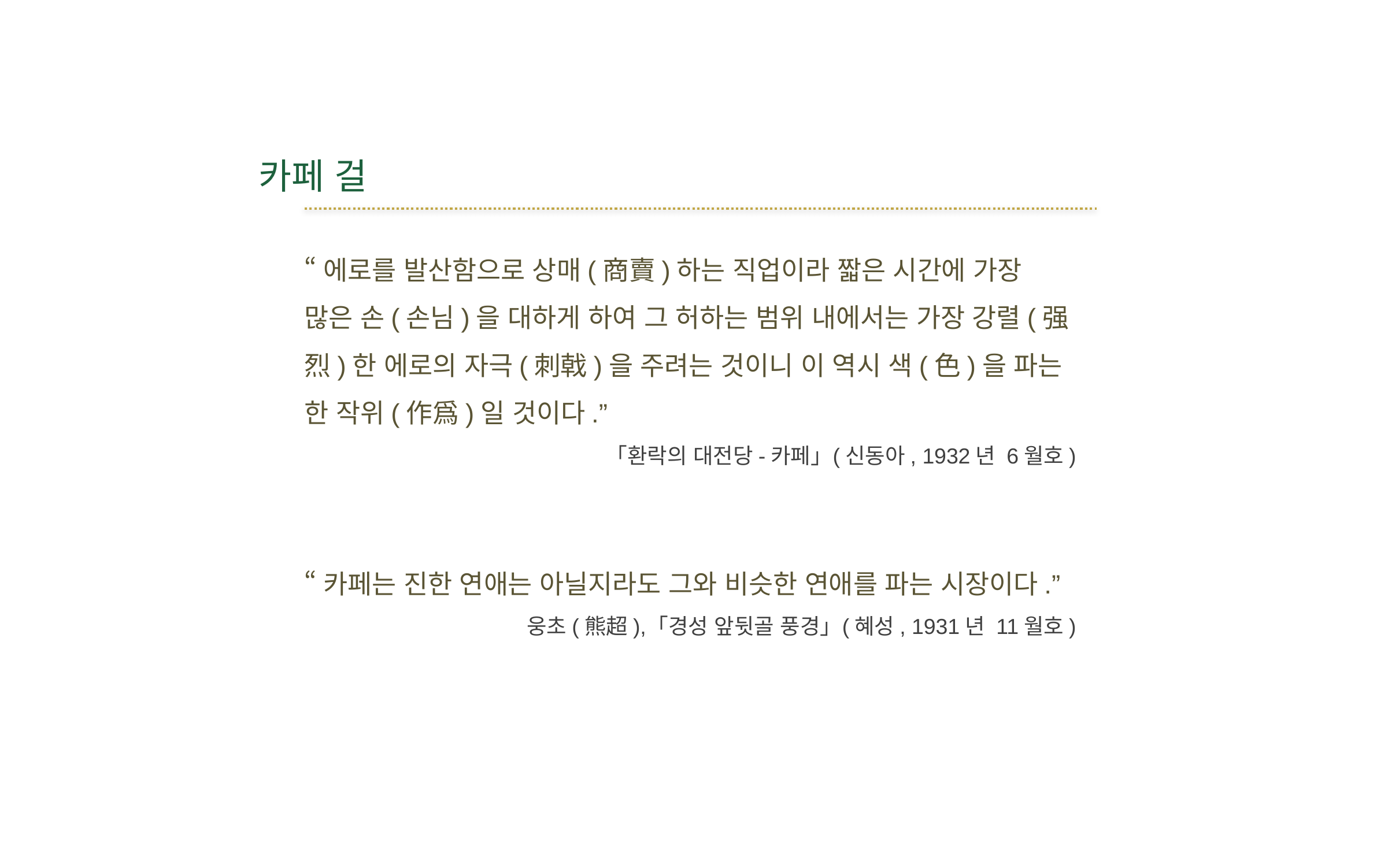

# 카페 걸
“에로를 발산함으로 상매(商賣)하는 직업이라 짧은 시간에 가장 많은 손(손님)을 대하게 하여 그 허하는 범위 내에서는 가장 강렬(强烈)한 에로의 자극(刺戟)을 주려는 것이니 이 역시 색(色)을 파는 한 작위(作爲)일 것이다.”
｢환락의 대전당-카페｣ (신동아, 1932년 6월호)
“카페는 진한 연애는 아닐지라도 그와 비슷한 연애를 파는 시장이다.”
웅초(熊超), ｢경성 앞뒷골 풍경｣ (혜성, 1931년 11월호)